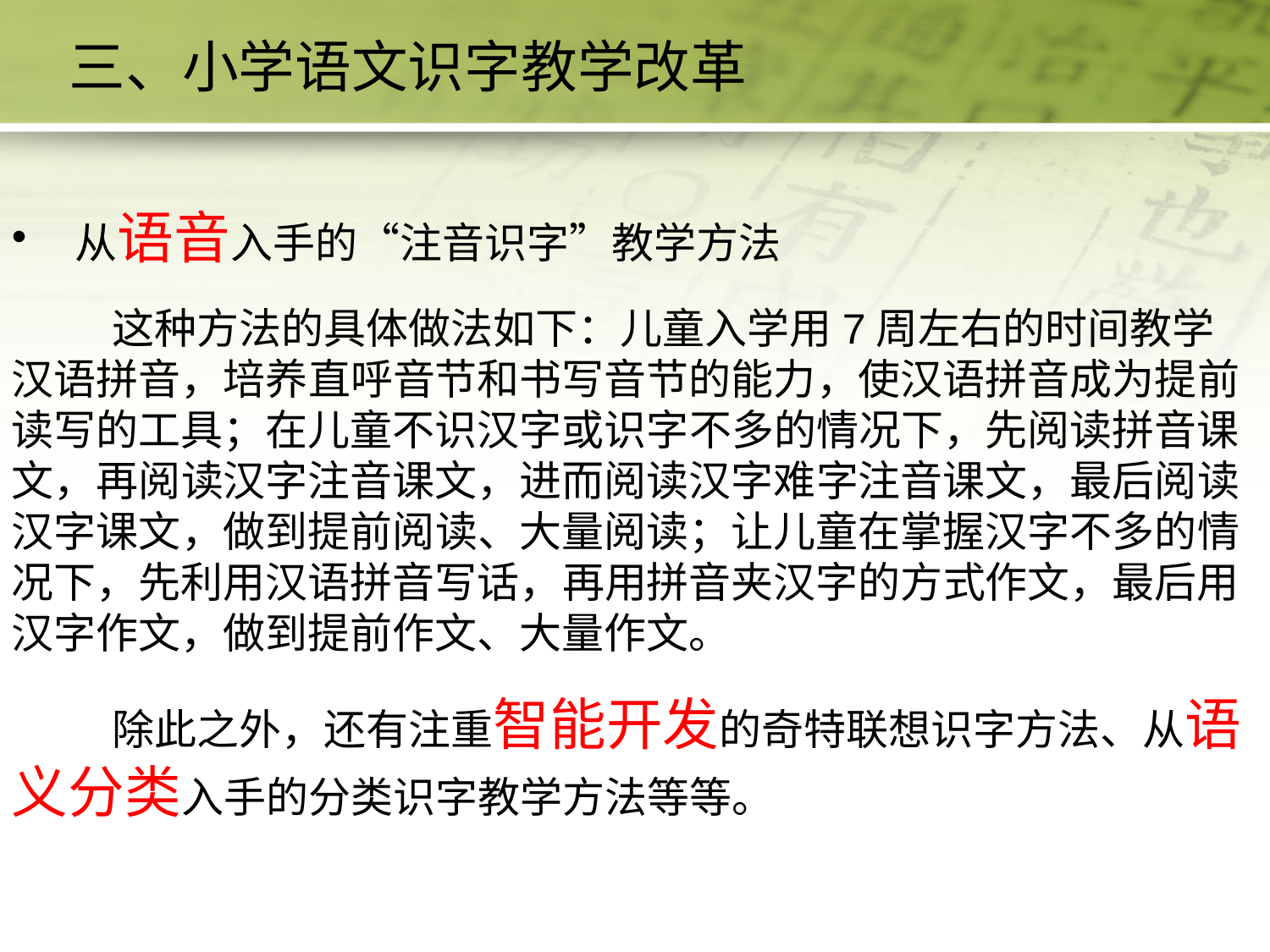

三、小学语文识字教学改革
从语音入手的“注音识字”教学方法
这种方法的具体做法如下：儿童入学用7周左右的时间教学汉语拼音，培养直呼音节和书写音节的能力，使汉语拼音成为提前读写的工具；在儿童不识汉字或识字不多的情况下，先阅读拼音课文，再阅读汉字注音课文，进而阅读汉字难字注音课文，最后阅读汉字课文，做到提前阅读、大量阅读；让儿童在掌握汉字不多的情况下，先利用汉语拼音写话，再用拼音夹汉字的方式作文，最后用汉字作文，做到提前作文、大量作文。
除此之外，还有注重智能开发的奇特联想识字方法、从语义分类入手的分类识字教学方法等等。